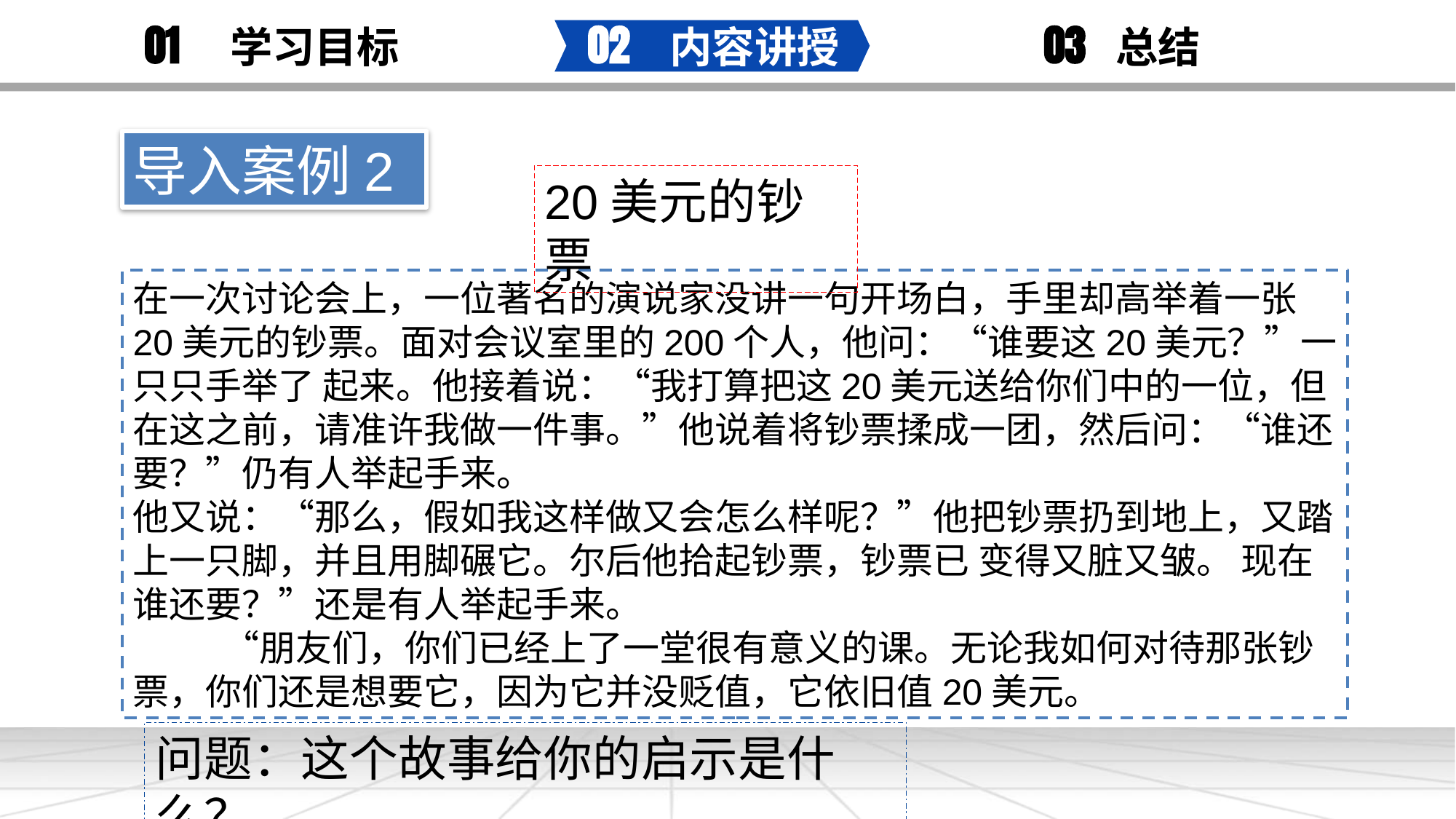

02   内容讲授
03  总结
01    学习目标

导入案例2
20美元的钞票
在一次讨论会上，一位著名的演说家没讲一句开场白，手里却高举着一张20美元的钞票。面对会议室里的200个人，他问：“谁要这20美元？”一只只手举了 起来。他接着说：“我打算把这20美元送给你们中的一位，但在这之前，请准许我做一件事。”他说着将钞票揉成一团，然后问：“谁还要？”仍有人举起手来。
他又说：“那么，假如我这样做又会怎么样呢？”他把钞票扔到地上，又踏上一只脚，并且用脚碾它。尔后他拾起钞票，钞票已 变得又脏又皱。 现在谁还要？”还是有人举起手来。
 　　“朋友们，你们已经上了一堂很有意义的课。无论我如何对待那张钞票，你们还是想要它，因为它并没贬值，它依旧值20美元。
问题：这个故事给你的启示是什么？